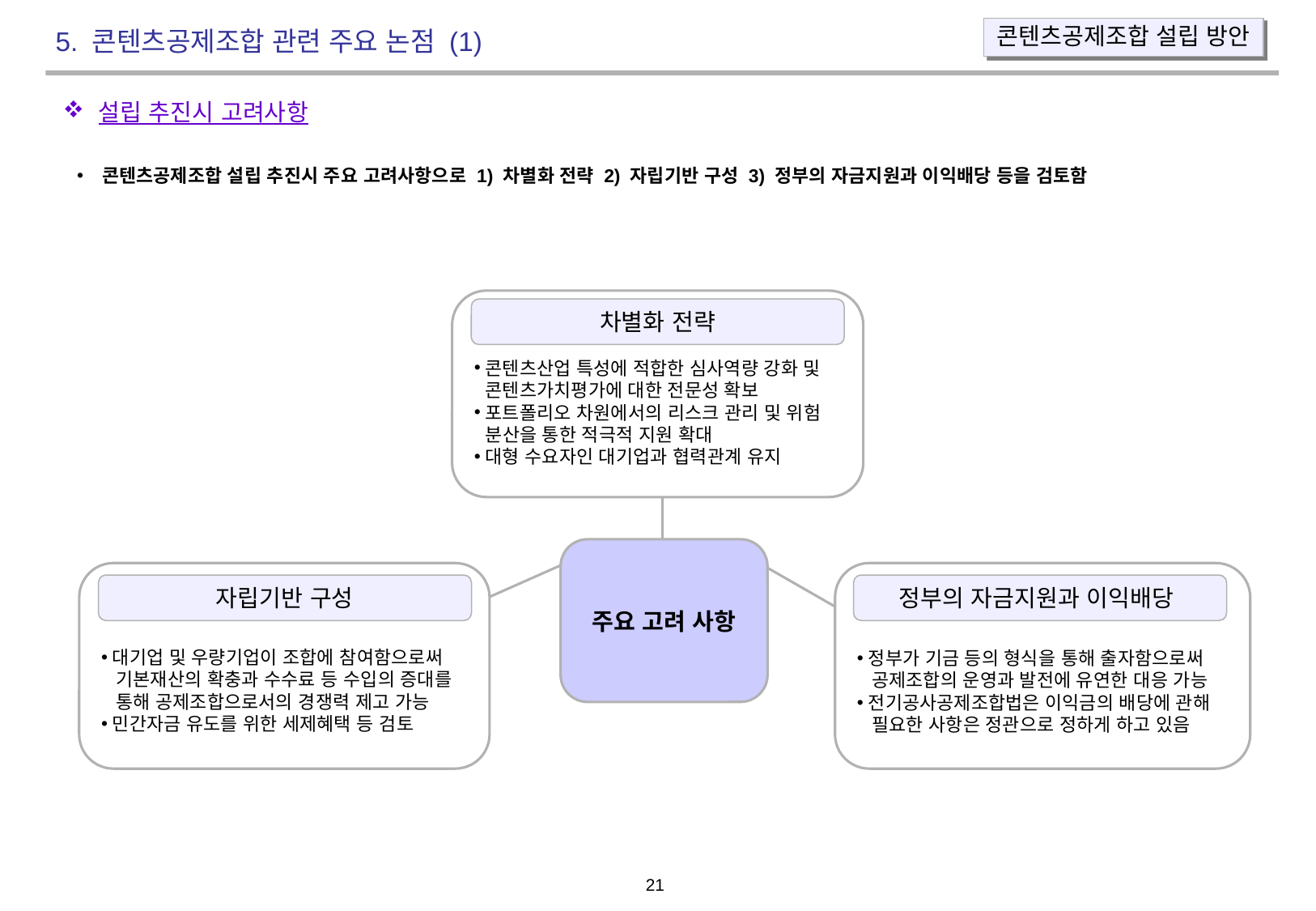

콘텐츠공제조합 설립 방안
5. 콘텐츠공제조합 관련 주요 논점 (1)
설립 추진시 고려사항
콘텐츠공제조합 설립 추진시 주요 고려사항으로 1) 차별화 전략 2) 자립기반 구성 3) 정부의 자금지원과 이익배당 등을 검토함

콘텐츠산업 특성에 적합한 심사역량 강화 및 콘텐츠가치평가에 대한 전문성 확보
포트폴리오 차원에서의 리스크 관리 및 위험 분산을 통한 적극적 지원 확대
대형 수요자인 대기업과 협력관계 유지
차별화 전략

주요 고려 사항

대기업 및 우량기업이 조합에 참여함으로써
  기본재산의 확충과 수수료 등 수입의 증대를
  통해 공제조합으로서의 경쟁력 제고 가능
민간자금 유도를 위한 세제혜택 등 검토

정부가 기금 등의 형식을 통해 출자함으로써
  공제조합의 운영과 발전에 유연한 대응 가능
전기공사공제조합법은 이익금의 배당에 관해
  필요한 사항은 정관으로 정하게 하고 있음

자립기반 구성
정부의 자금지원과 이익배당
 21